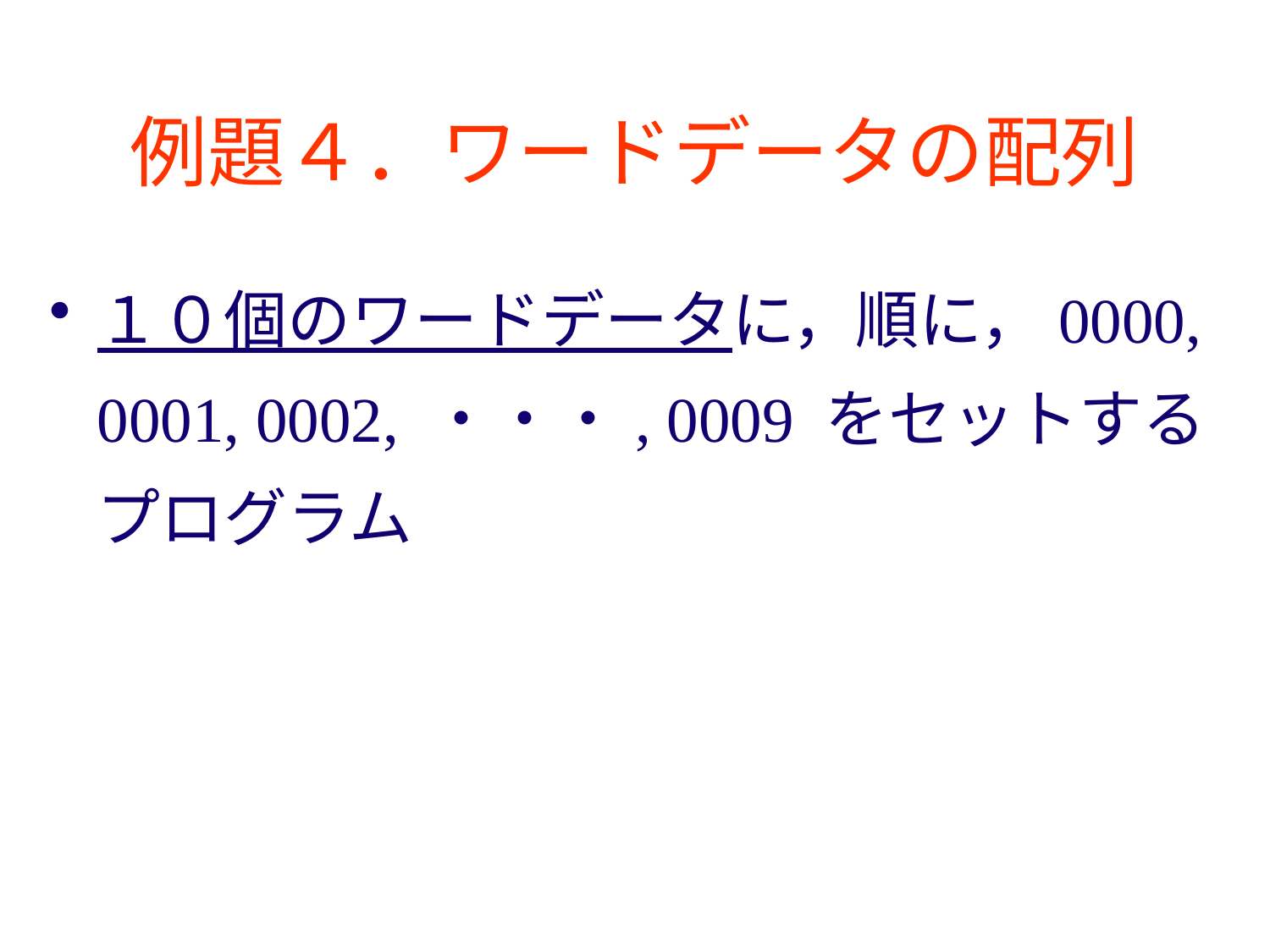

# 例題４．ワードデータの配列
１０個のワードデータに，順に，0000, 0001, 0002, ・・・, 0009 をセットするプログラム